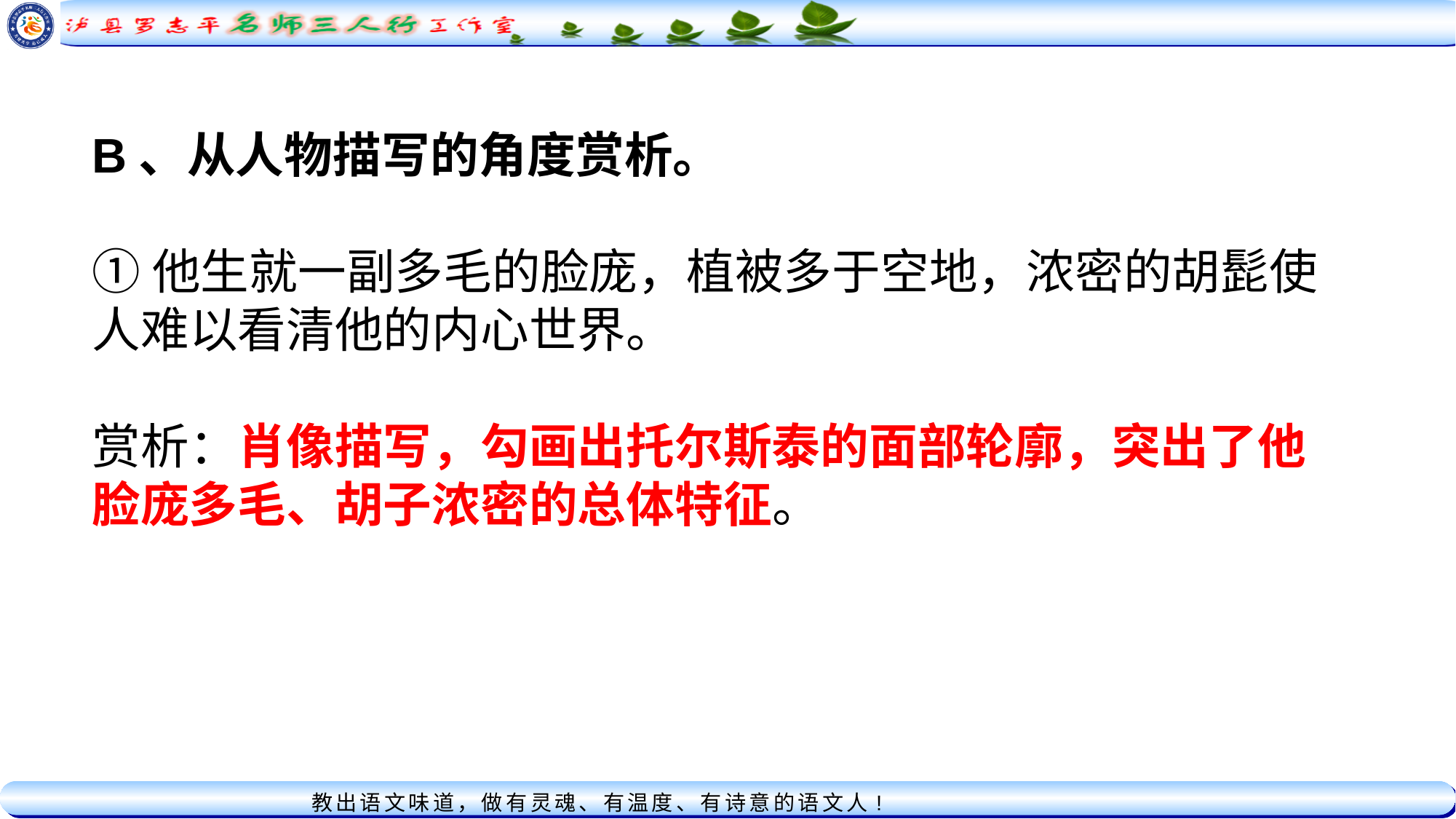

B、从人物描写的角度赏析。

①他生就一副多毛的脸庞，植被多于空地，浓密的胡髭使人难以看清他的内心世界。

赏析：肖像描写，勾画出托尔斯泰的面部轮廓，突出了他脸庞多毛、胡子浓密的总体特征。